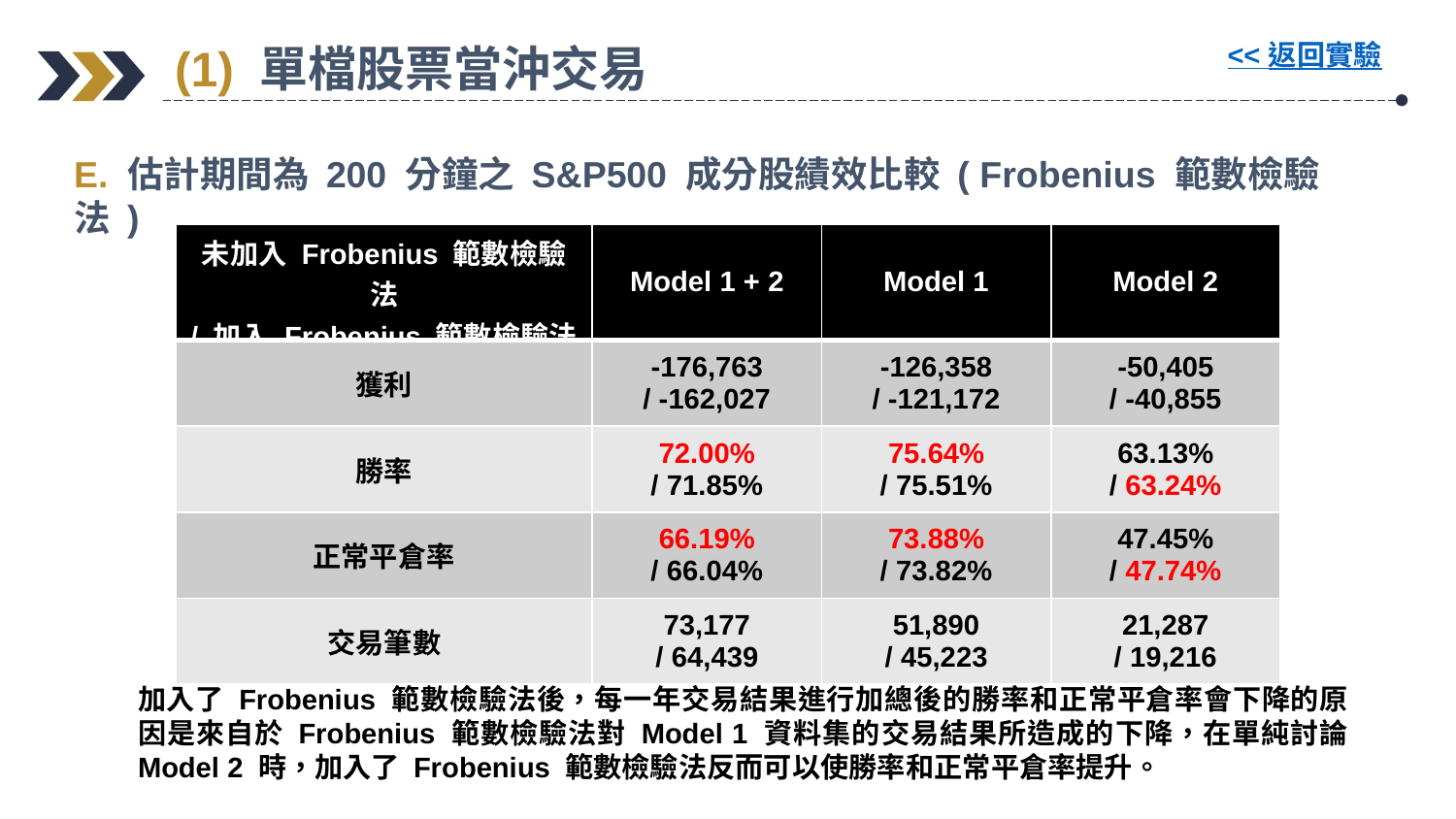

(1) 單檔股票當沖交易

<< 返回實驗
E. 估計期間為 200 分鐘之 S&P500 成分股績效比較 ( Frobenius 範數檢驗法 )
| 未加入 Frobenius 範數檢驗法 / 加入 Frobenius 範數檢驗法 | Model 1 + 2 | Model 1 | Model 2 |
| --- | --- | --- | --- |
| 獲利 | -176,763 / -162,027 | -126,358 / -121,172 | -50,405 / -40,855 |
| 勝率 | 72.00% / 71.85% | 75.64% / 75.51% | 63.13% / 63.24% |
| 正常平倉率 | 66.19% / 66.04% | 73.88% / 73.82% | 47.45% / 47.74% |
| 交易筆數 | 73,177 / 64,439 | 51,890 / 45,223 | 21,287 / 19,216 |
加入了 Frobenius 範數檢驗法後，每一年交易結果進行加總後的勝率和正常平倉率會下降的原因是來自於 Frobenius 範數檢驗法對 Model 1 資料集的交易結果所造成的下降，在單純討論 Model 2 時，加入了 Frobenius 範數檢驗法反而可以使勝率和正常平倉率提升。